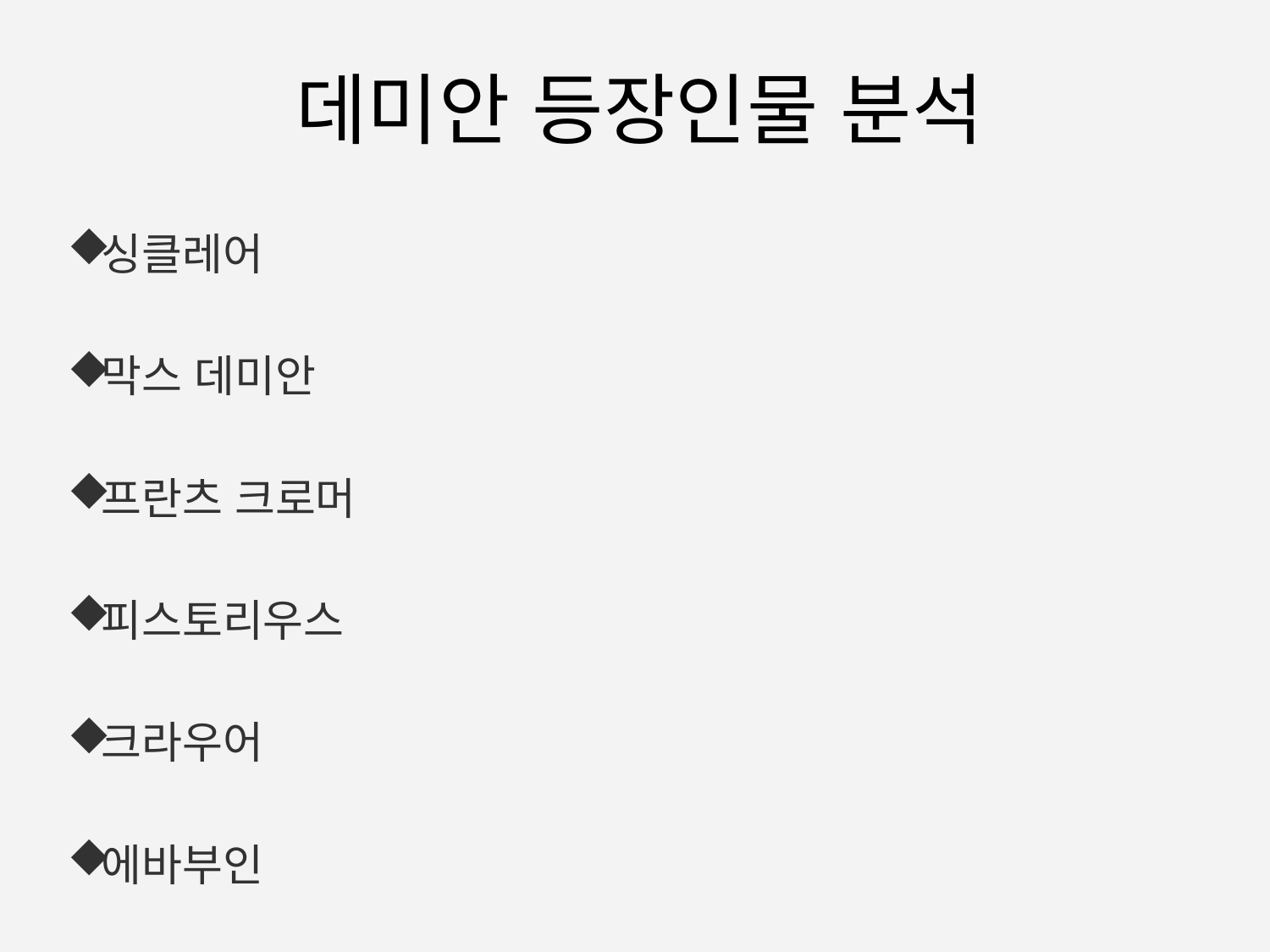

데미안 등장인물 분석
싱클레어

막스 데미안

프란츠 크로머

피스토리우스

크라우어

에바부인